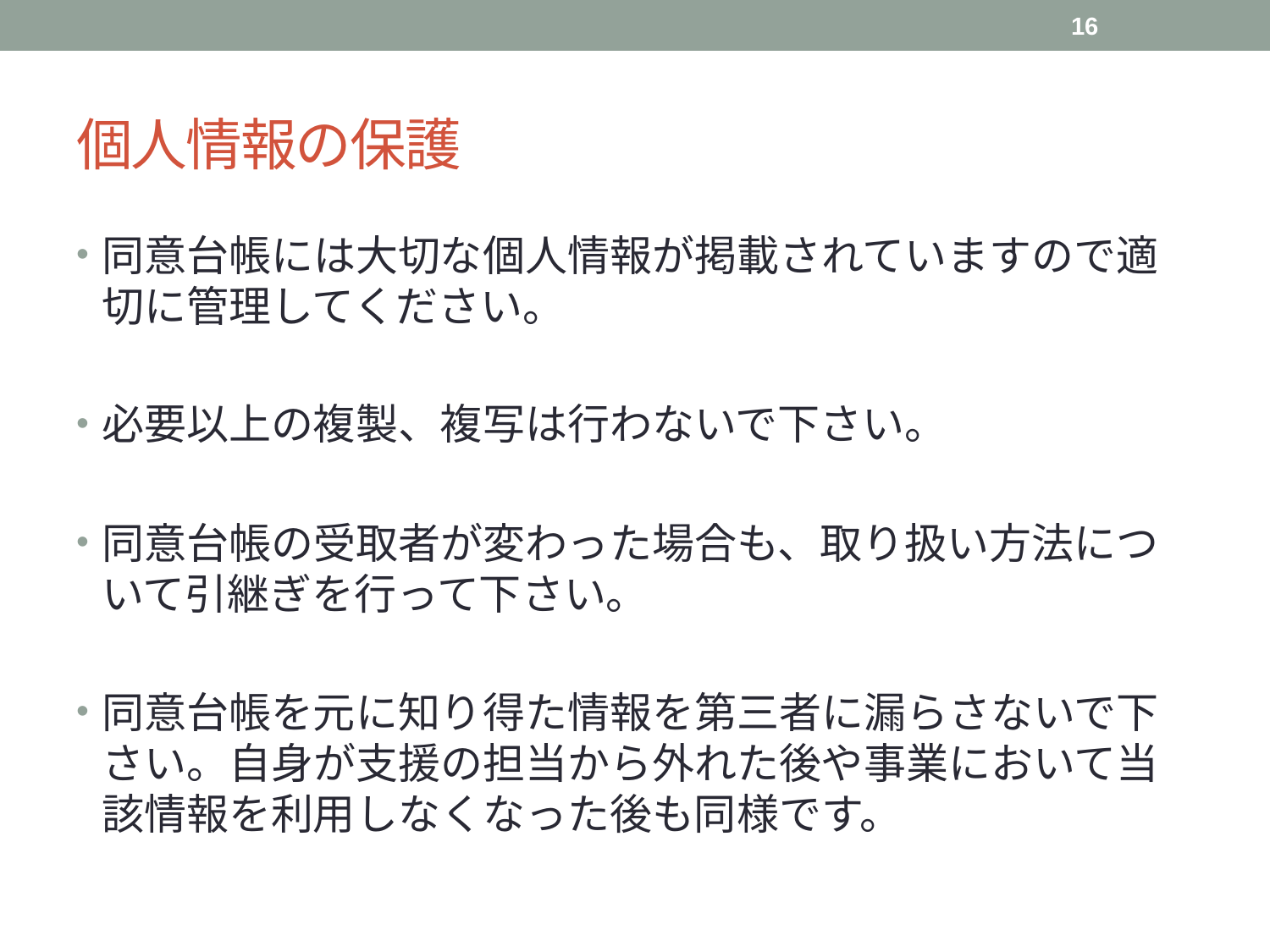

16
# 個人情報の保護
同意台帳には大切な個人情報が掲載されていますので適切に管理してください。

必要以上の複製、複写は行わないで下さい。

同意台帳の受取者が変わった場合も、取り扱い方法について引継ぎを行って下さい。

同意台帳を元に知り得た情報を第三者に漏らさないで下さい。自身が支援の担当から外れた後や事業において当該情報を利用しなくなった後も同様です。